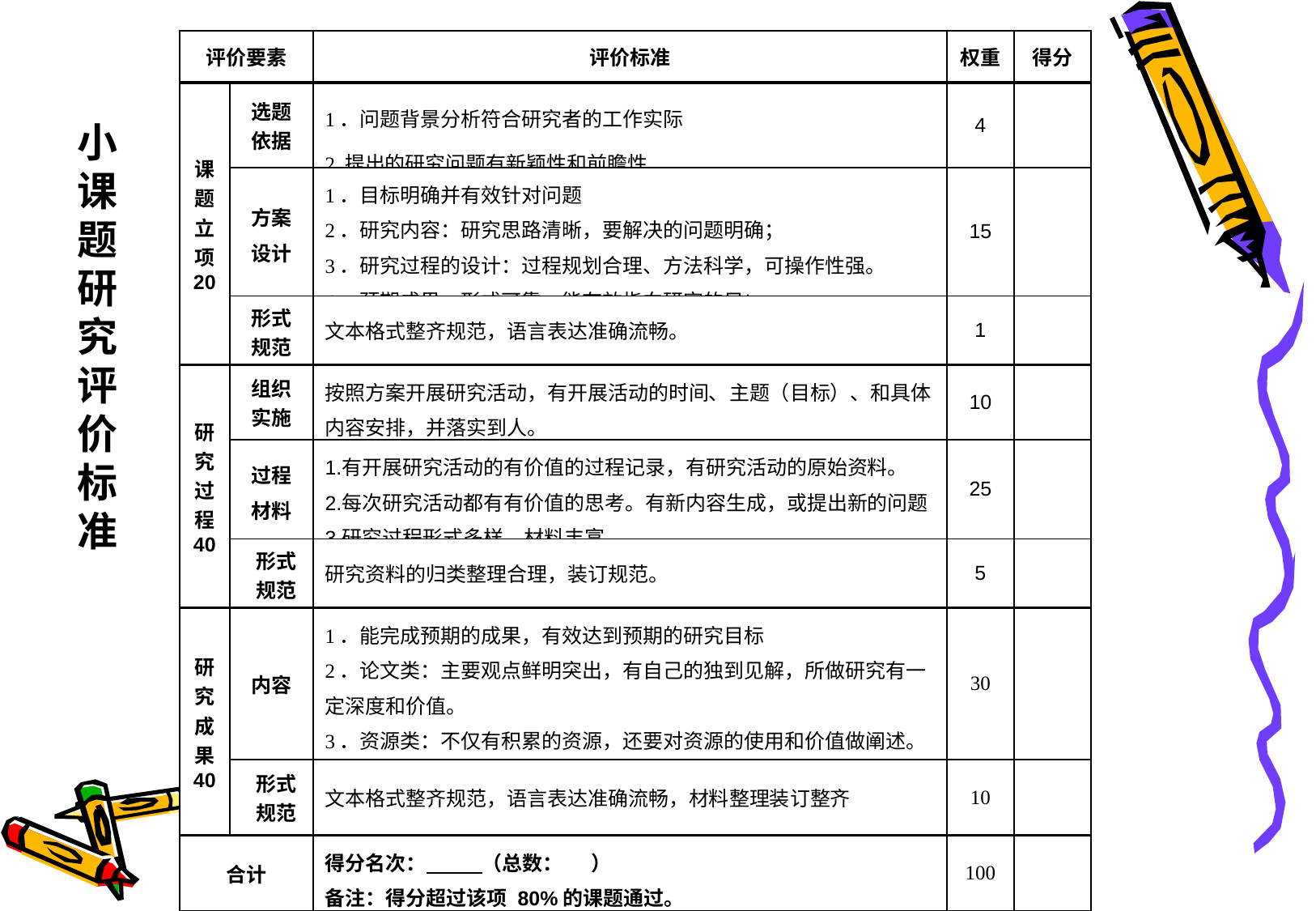

| 评价要素 |  | 评价标准 | 权重 | 得分 |
| --- | --- | --- | --- | --- |
| 课题立项 20 | 选题 依据 | 1．问题背景分析符合研究者的工作实际 2.提出的研究问题有新颖性和前瞻性 | 4 |  |
|  | 方案 设计 | 1．目标明确并有效针对问题 2．研究内容：研究思路清晰，要解决的问题明确； 3．研究过程的设计：过程规划合理、方法科学，可操作性强。　　 4．预期成果：形式可靠，能有效指向研究的目标 | 15 |  |
|  | 形式 规范 | 文本格式整齐规范，语言表达准确流畅。 | 1 |  |
| 研究过程 40 | 组织 实施 | 按照方案开展研究活动，有开展活动的时间、主题（目标）、和具体内容安排，并落实到人。 | 10 |  |
|  | 过程 材料 | 有开展研究活动的有价值的过程记录，有研究活动的原始资料。 每次研究活动都有有价值的思考。有新内容生成，或提出新的问题 研究过程形式多样，材料丰富。 | 25 |  |
|  | 形式 规范 | 研究资料的归类整理合理，装订规范。 | 5 |  |
| 研究成果 40 | 内容 | 1．能完成预期的成果，有效达到预期的研究目标 2．论文类：主要观点鲜明突出，有自己的独到见解，所做研究有一定深度和价值。 3．资源类：不仅有积累的资源，还要对资源的使用和价值做阐述。 | 30 |  |
|  | 形式 规范 | 文本格式整齐规范，语言表达准确流畅，材料整理装订整齐 | 10 |  |
| 合计 |  | 得分名次： （总数： ） 备注：得分超过该项 80%的课题通过。 | 100 |  |
小课题研究评价标准